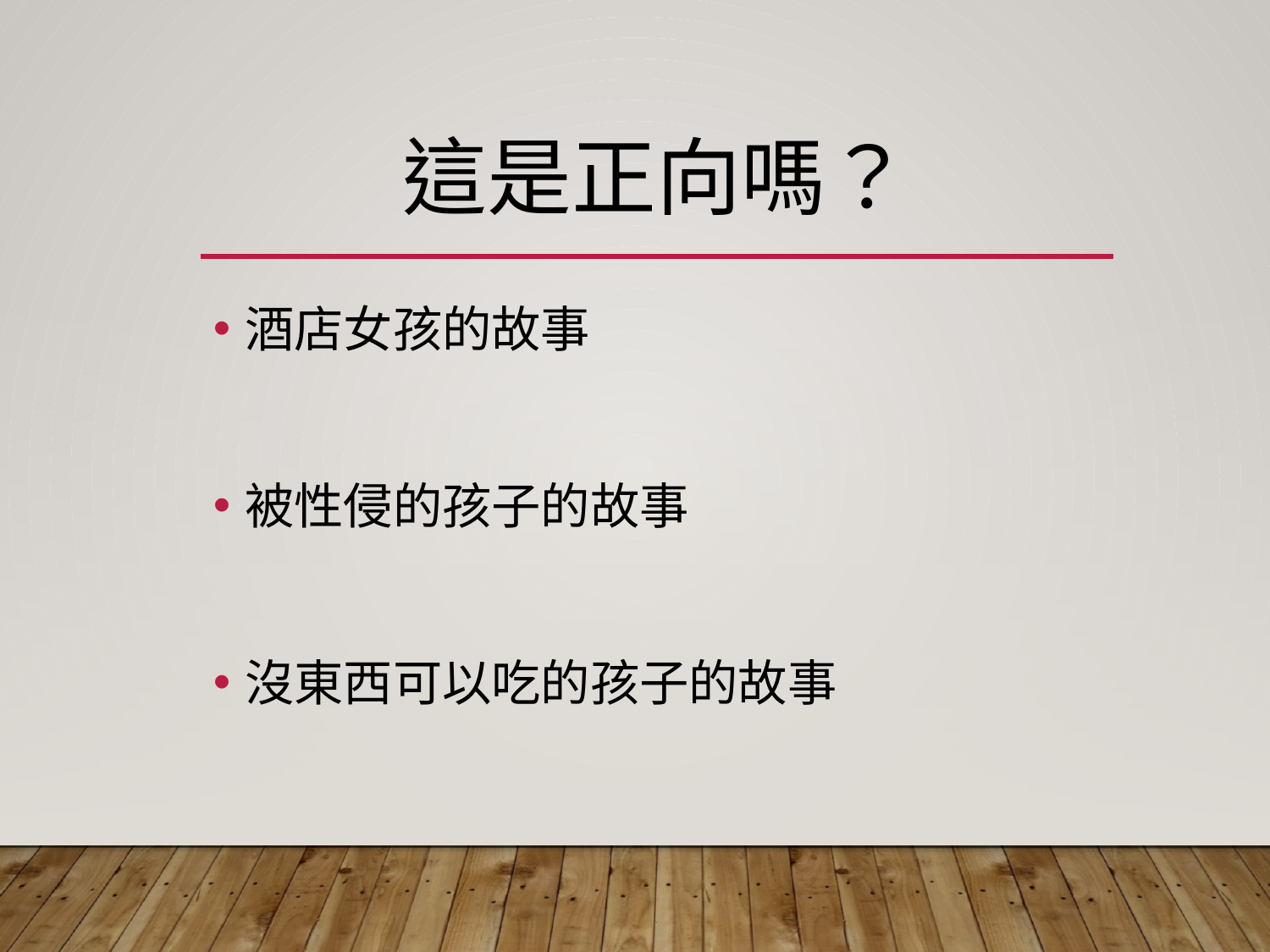

# 這是正向嗎？
酒店女孩的故事

被性侵的孩子的故事

沒東西可以吃的孩子的故事